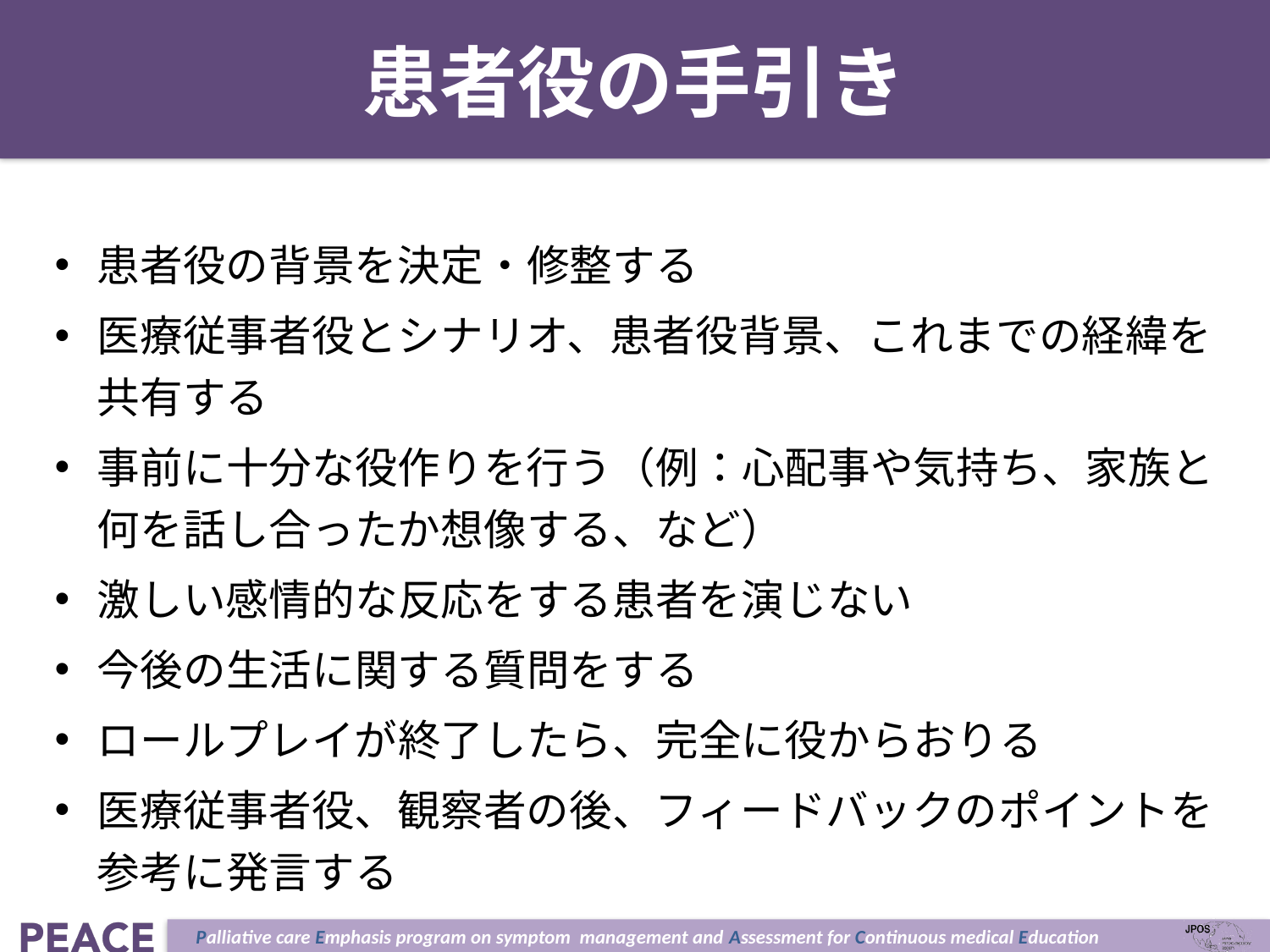

# 患者役の手引き
患者役の背景を決定・修整する
医療従事者役とシナリオ、患者役背景、これまでの経緯を共有する
事前に十分な役作りを行う（例：心配事や気持ち、家族と何を話し合ったか想像する、など）
激しい感情的な反応をする患者を演じない
今後の生活に関する質問をする
ロールプレイが終了したら、完全に役からおりる
医療従事者役、観察者の後、フィードバックのポイントを参考に発言する